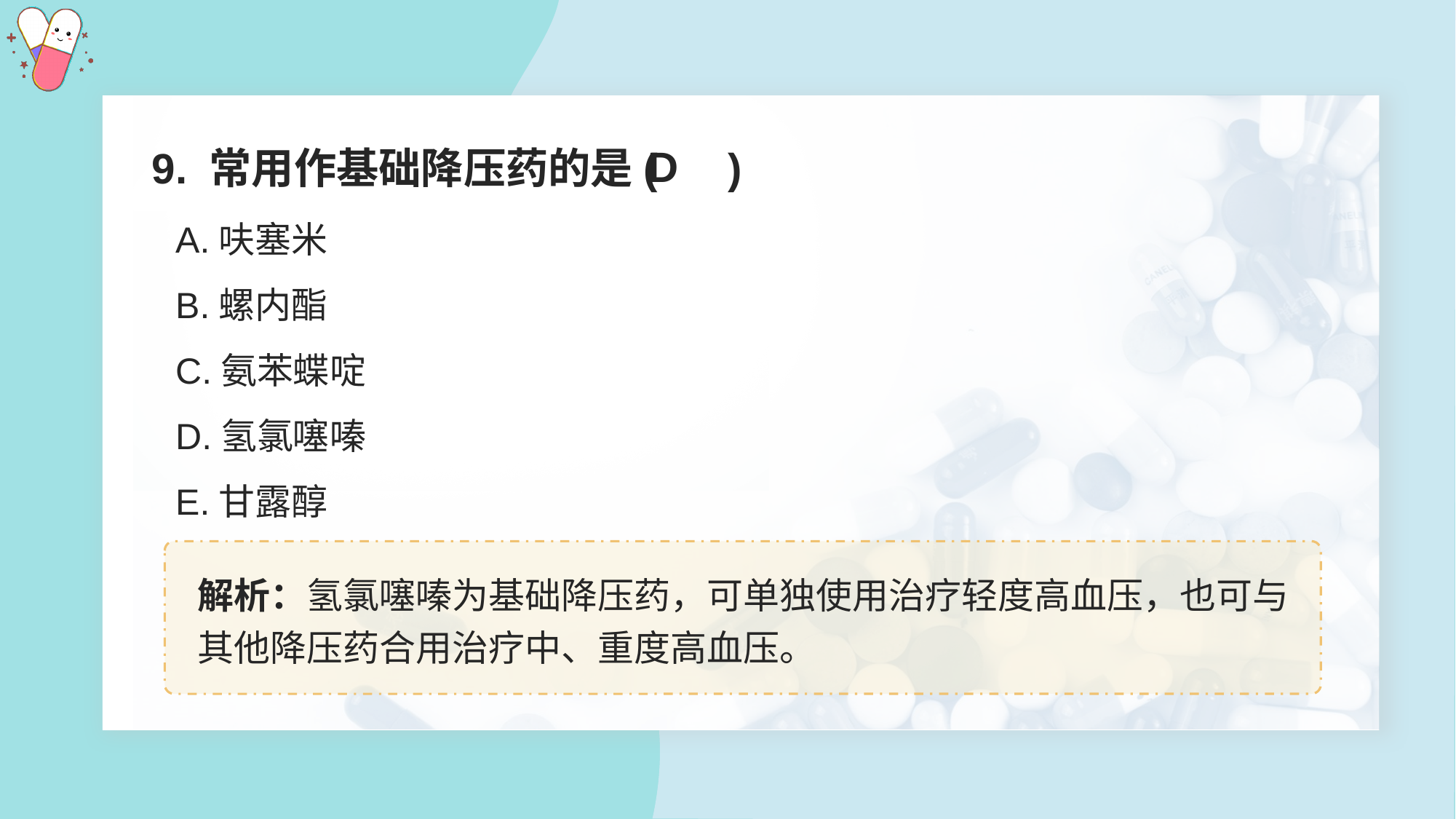

9. 常用作基础降压药的是(      )
D
A.呋塞米
B.螺内酯
C.氨苯蝶啶
D.氢氯噻嗪
E.甘露醇

解析：氢氯噻嗪为基础降压药，可单独使用治疗轻度高血压，也可与其他降压药合用治疗中、重度高血压。